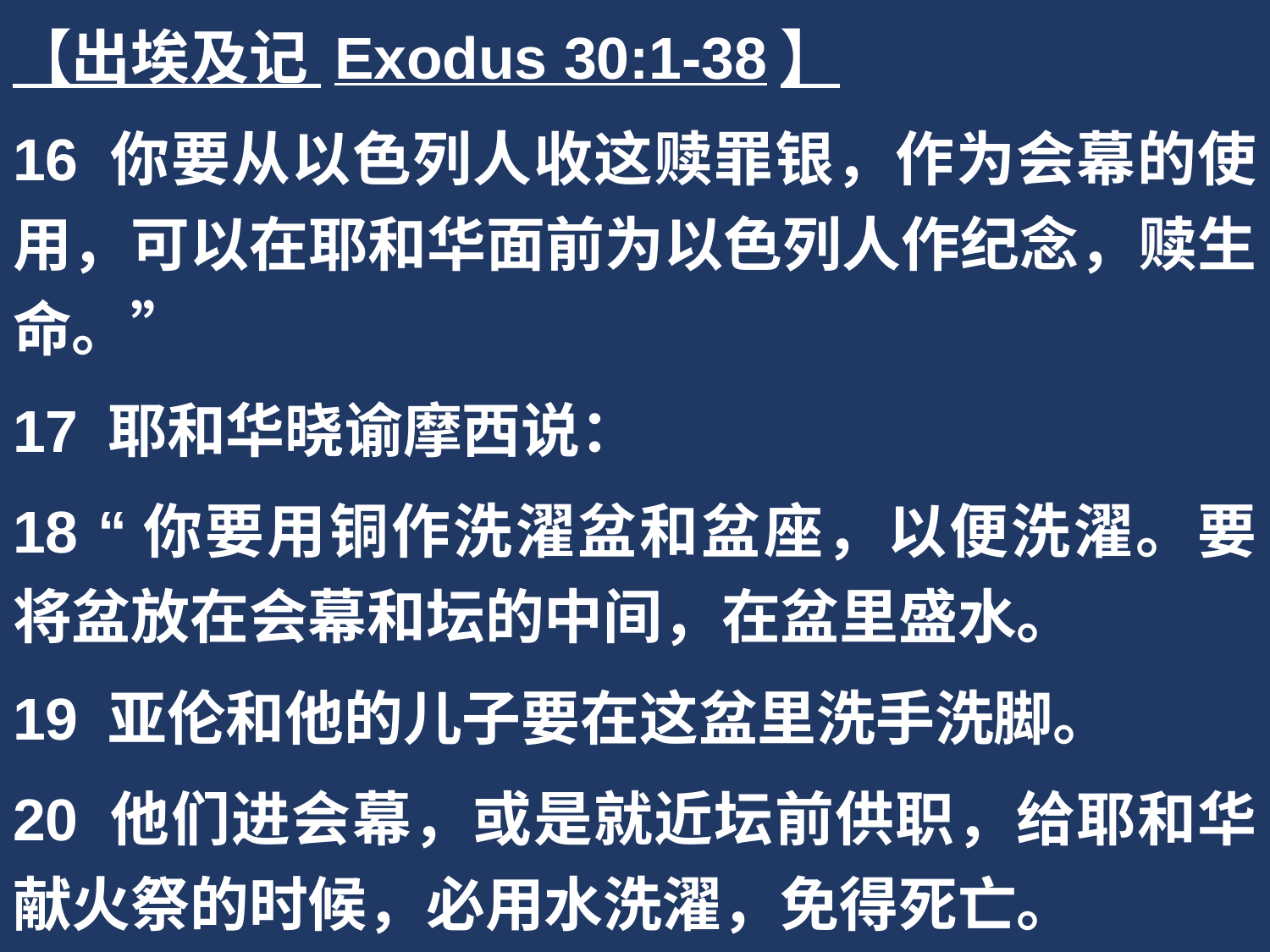

【出埃及记 Exodus 30:1-38】
16 你要从以色列人收这赎罪银，作为会幕的使用，可以在耶和华面前为以色列人作纪念，赎生命。”
17 耶和华晓谕摩西说：
18 “你要用铜作洗濯盆和盆座，以便洗濯。要将盆放在会幕和坛的中间，在盆里盛水。
19 亚伦和他的儿子要在这盆里洗手洗脚。
20 他们进会幕，或是就近坛前供职，给耶和华献火祭的时候，必用水洗濯，免得死亡。